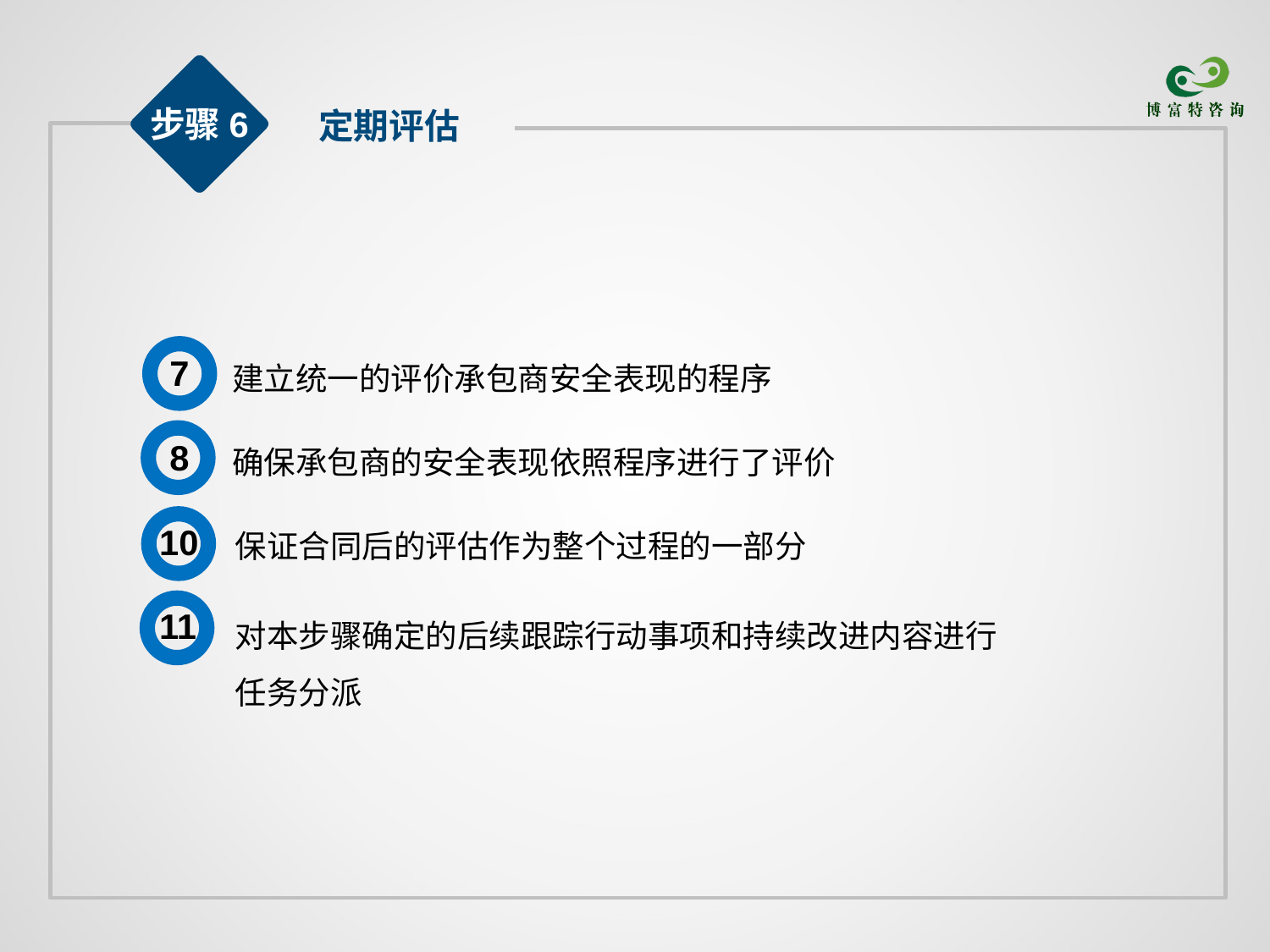

步骤6
定期评估

7
建立统一的评价承包商安全表现的程序

8
确保承包商的安全表现依照程序进行了评价

10
保证合同后的评估作为整个过程的一部分

对本步骤确定的后续跟踪行动事项和持续改进内容进行任务分派
11